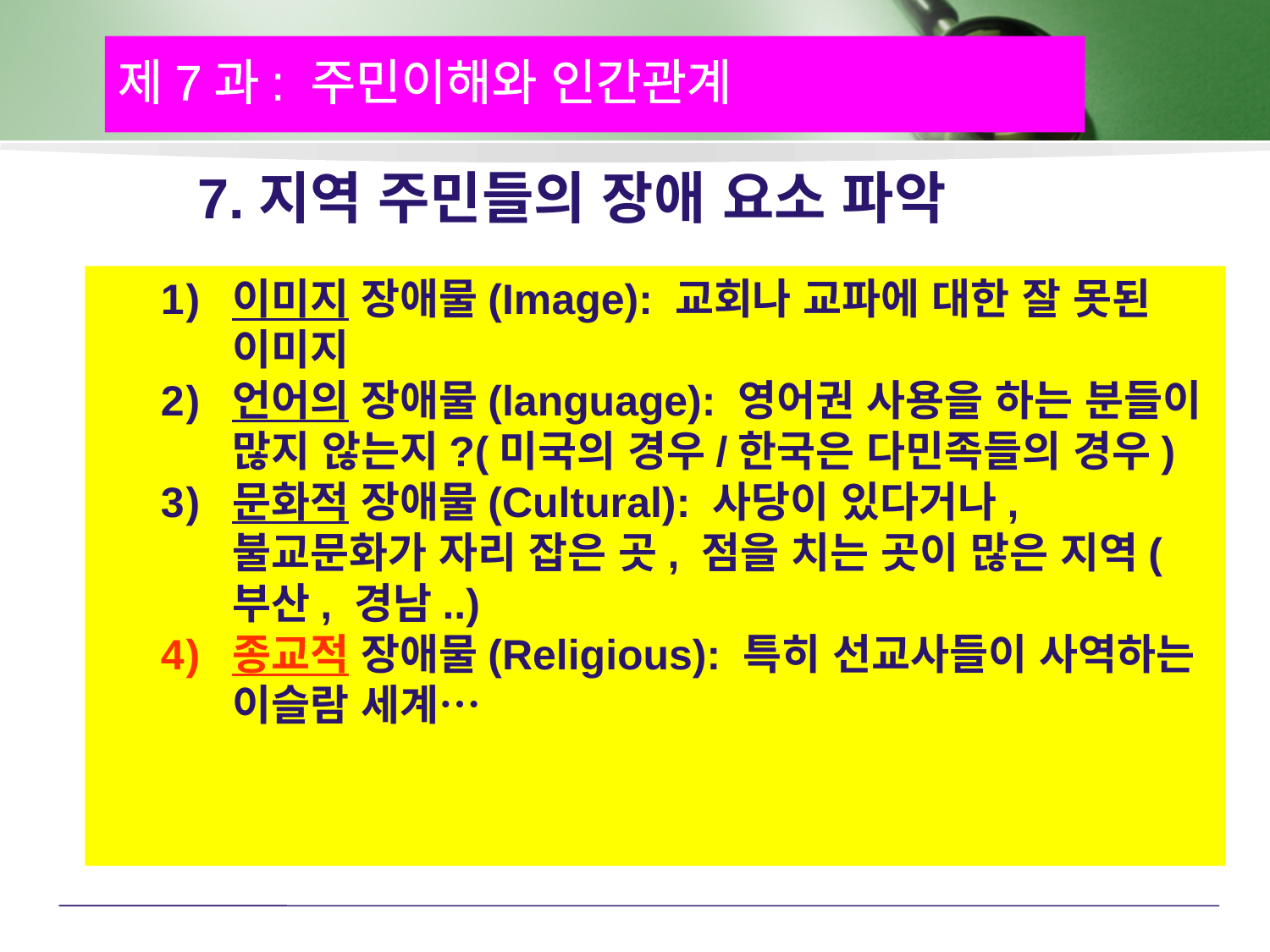

제7과: 주민이해와 인간관계
# 7.지역 주민들의 장애 요소 파악
이미지 장애물(Image): 교회나 교파에 대한 잘 못된 이미지
언어의 장애물(language): 영어권 사용을 하는 분들이 많지 않는지?(미국의 경우/한국은 다민족들의 경우)
문화적 장애물(Cultural): 사당이 있다거나, 불교문화가 자리 잡은 곳, 점을 치는 곳이 많은 지역(부산, 경남..)
종교적 장애물(Religious): 특히 선교사들이 사역하는 이슬람 세계…